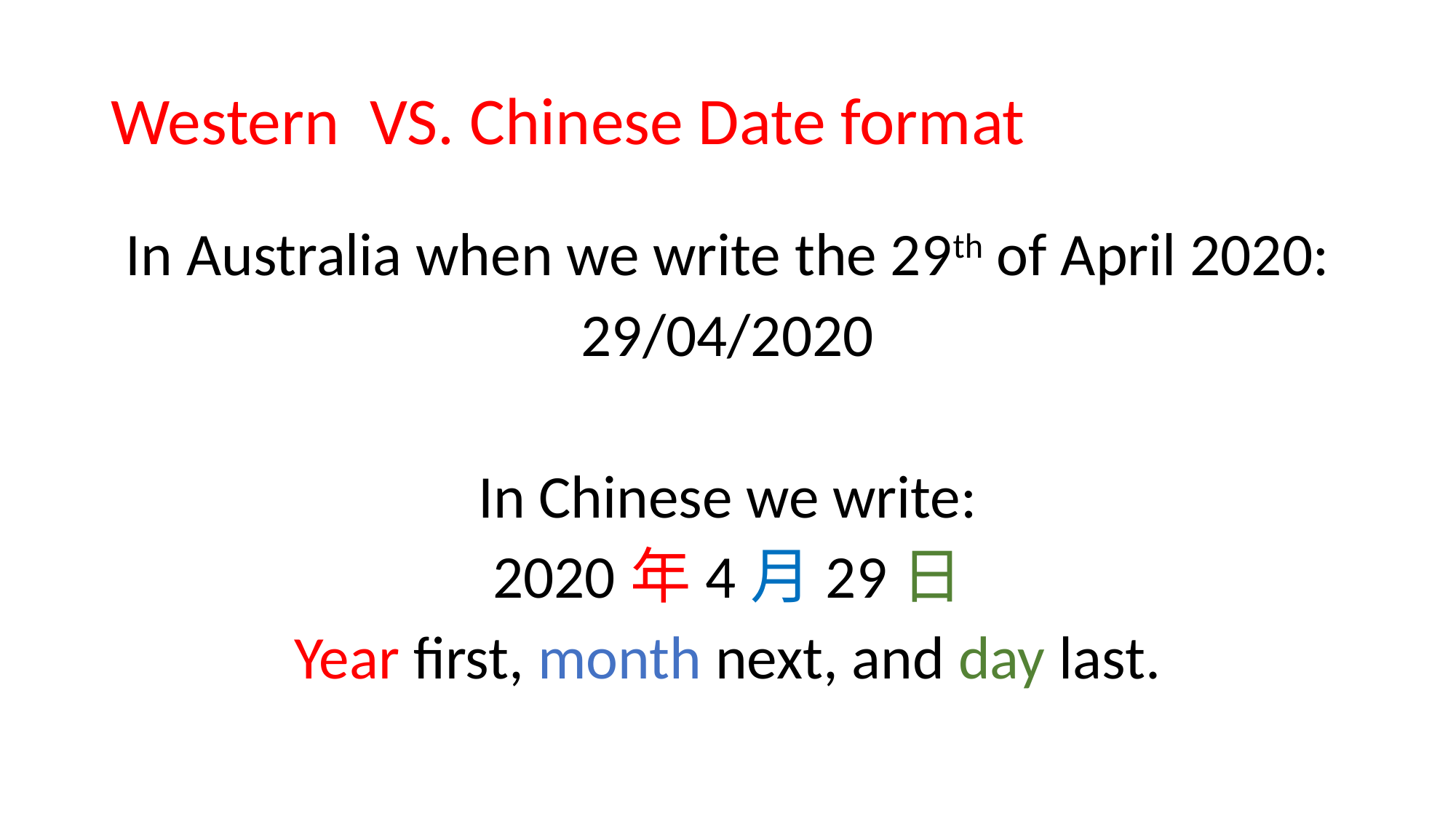

# Western  VS. Chinese Date format
In Australia when we write the 29th of April 2020:
29/04/2020

In Chinese we write:
2020年4月29日
Year first, month next, and day last.